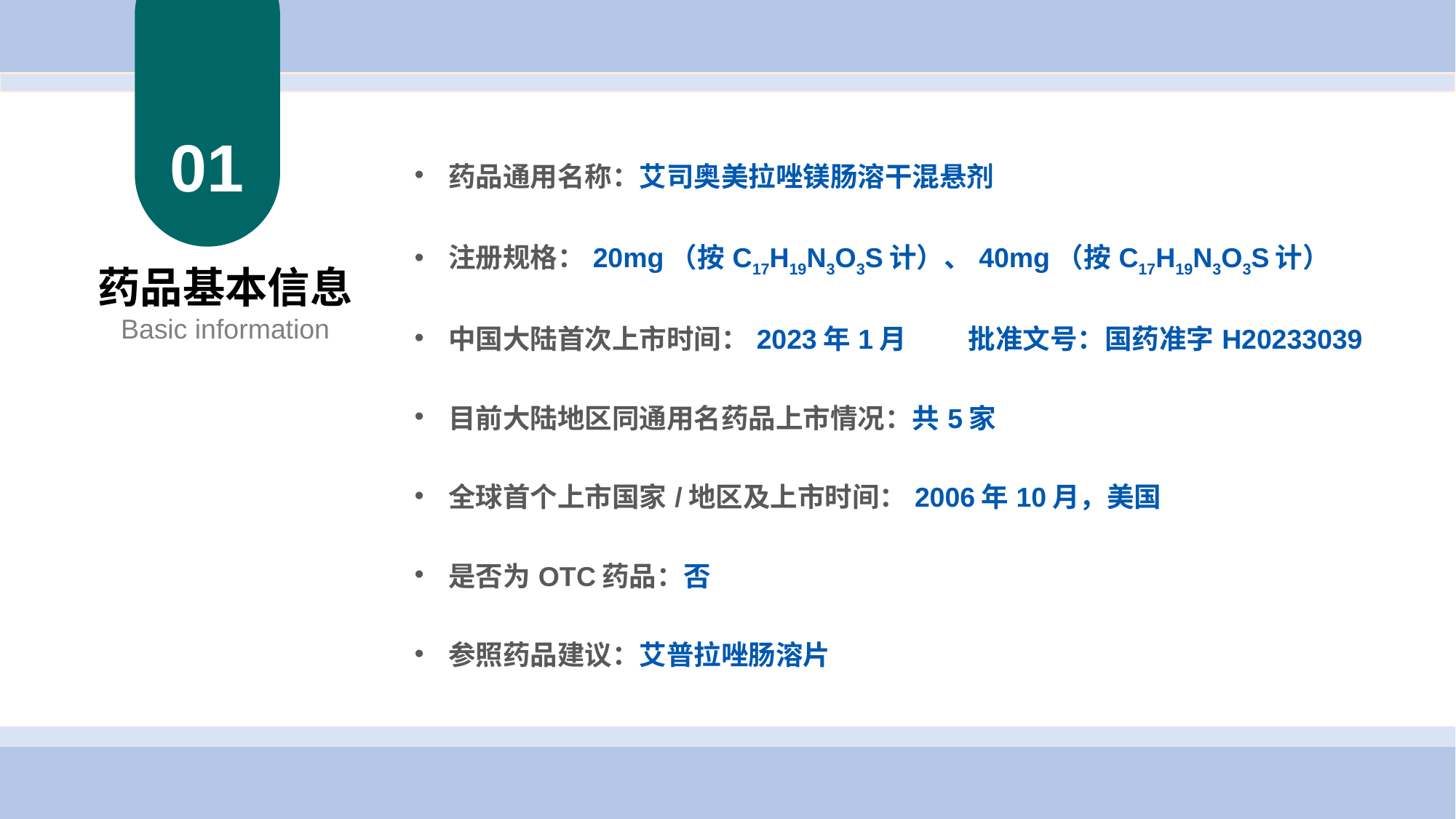

| 药品通用名称：艾司奥美拉唑镁肠溶干混悬剂 注册规格：20mg（按C17H19N3O3S计）、40mg（按C17H19N3O3S计） 中国大陆首次上市时间：2023年1月 批准文号：国药准字H20233039 目前大陆地区同通用名药品上市情况：共5家 全球首个上市国家/地区及上市时间：2006年10月，美国 是否为OTC药品：否 参照药品建议：艾普拉唑肠溶片 |
| --- |
01
药品基本信息
Basic information
3